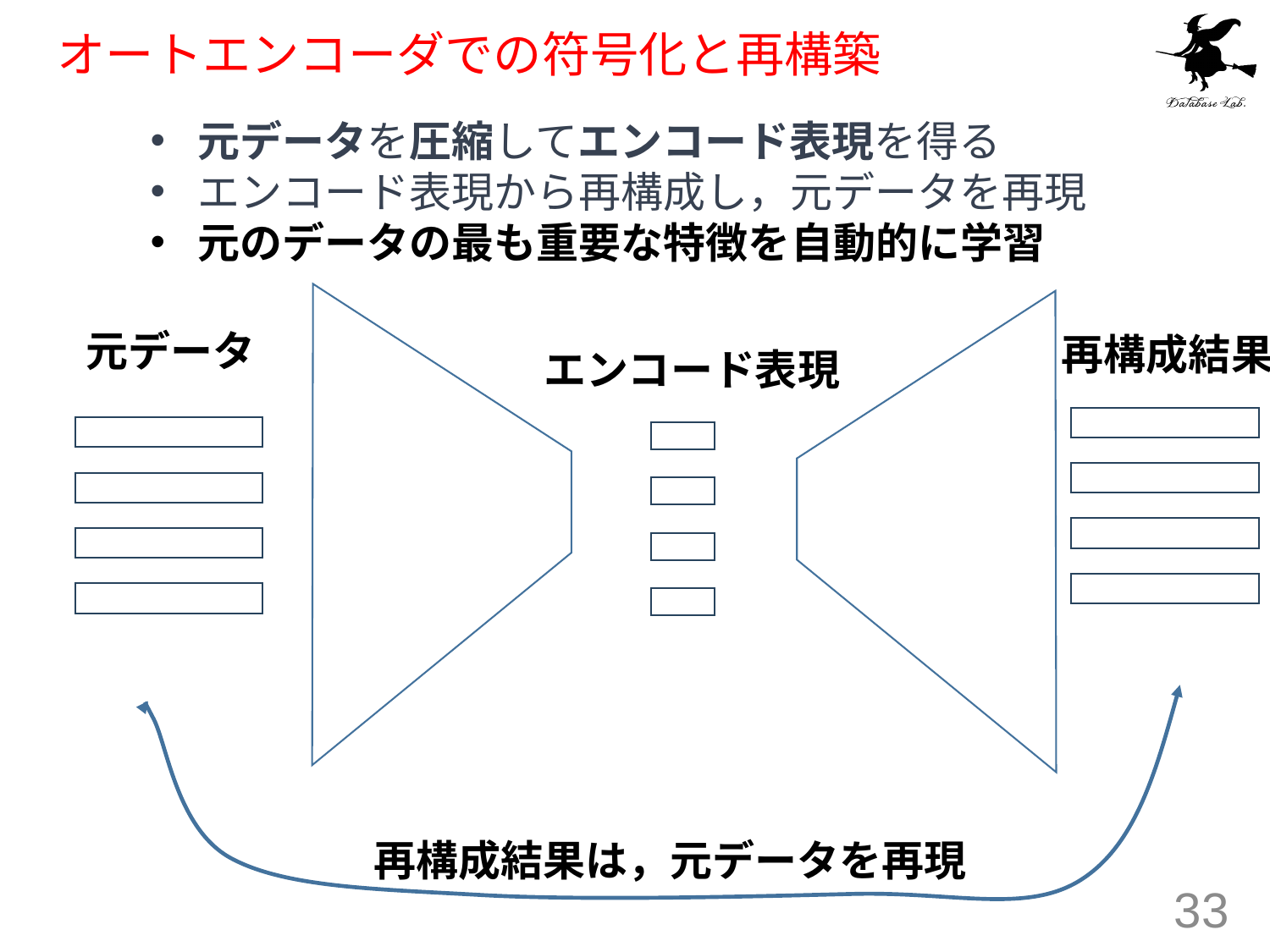

# オートエンコーダでの符号化と再構築
元データを圧縮してエンコード表現を得る
エンコード表現から再構成し，元データを再現
元のデータの最も重要な特徴を自動的に学習

元データ
再構成結果
エンコード表現

再構成結果は，元データを再現
33